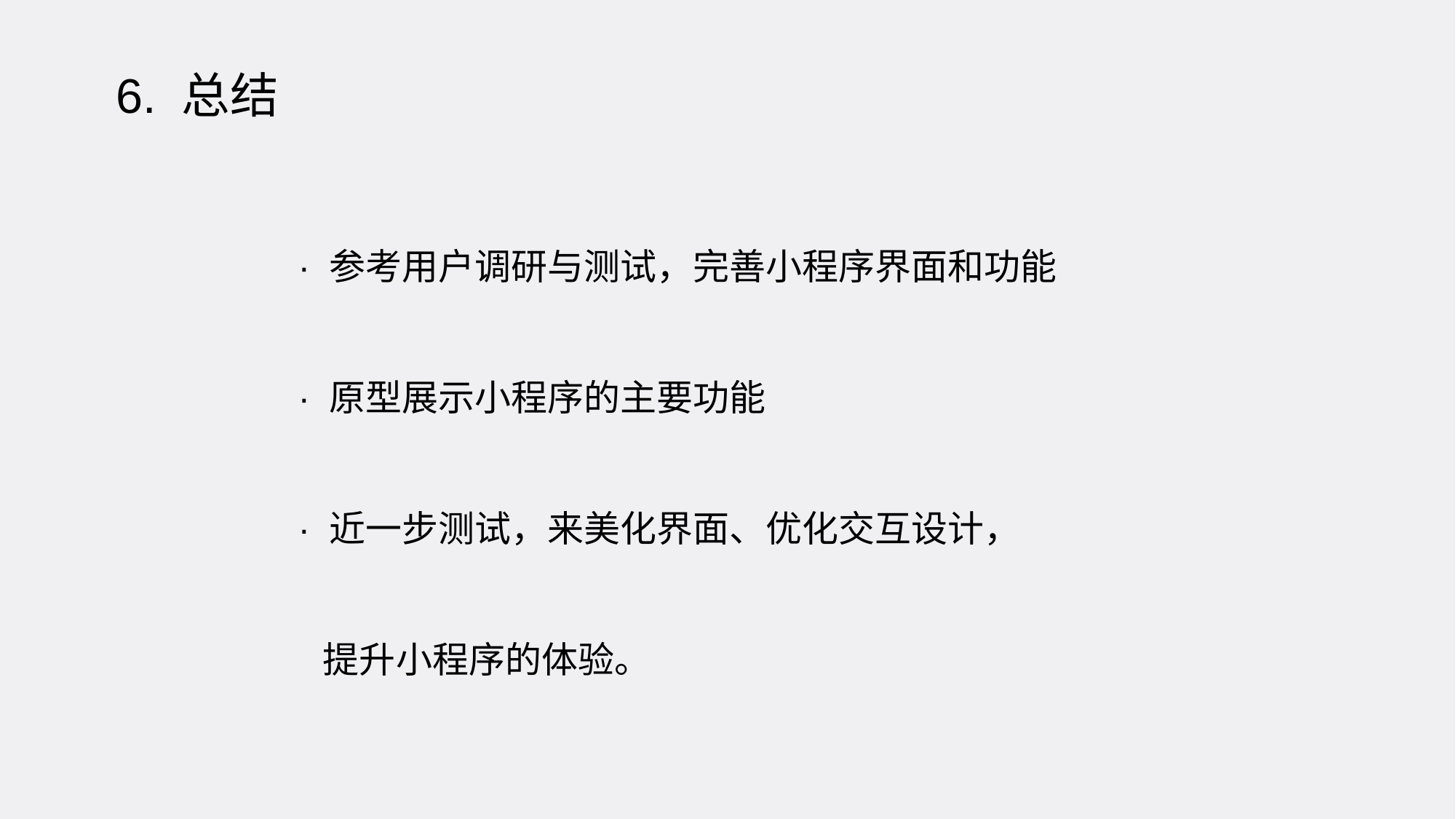

6. 总结
· 参考用户调研与测试，完善小程序界面和功能
· 原型展示小程序的主要功能
· 近一步测试，来美化界面、优化交互设计，
  提升小程序的体验。